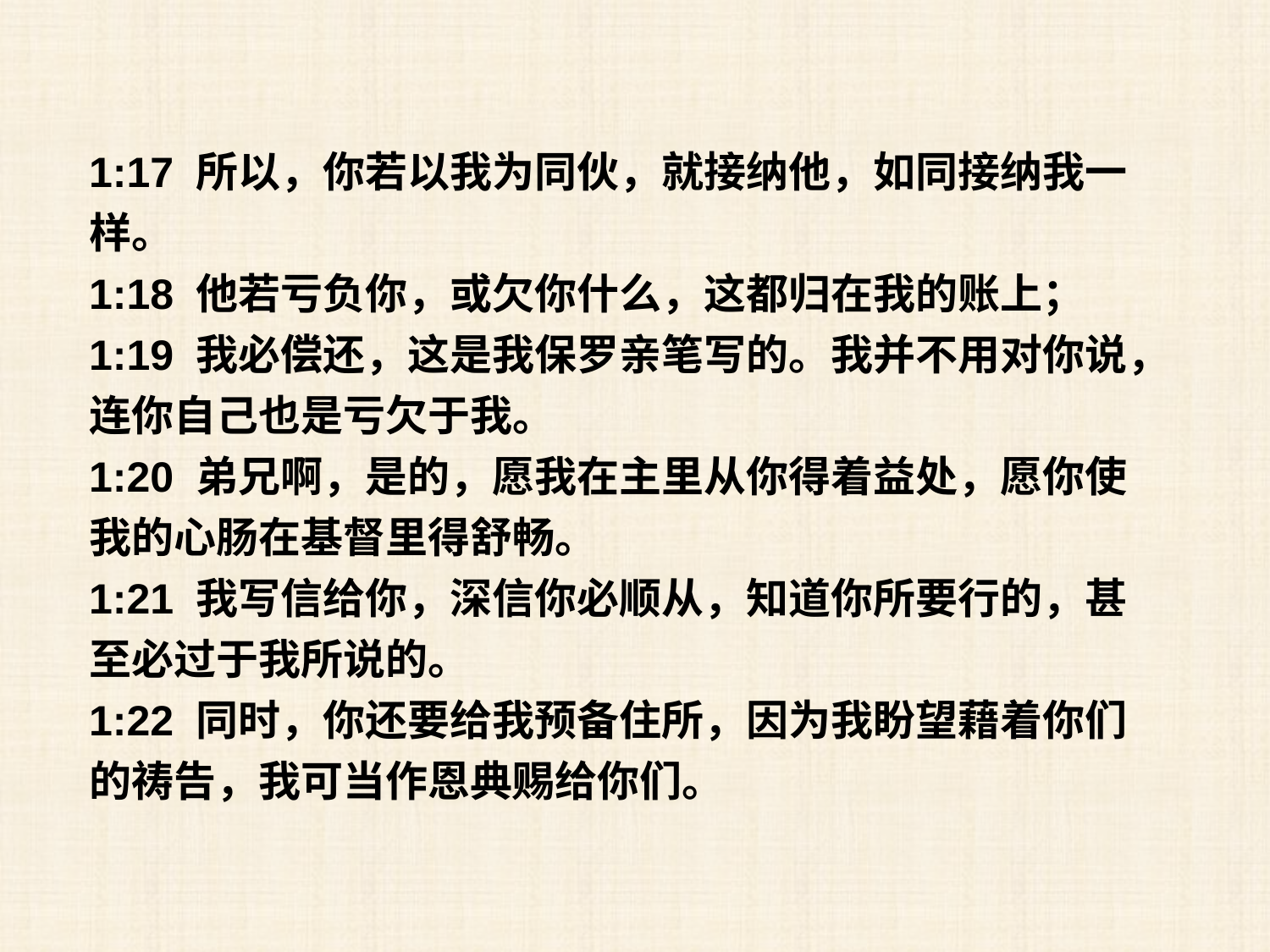

1:17 所以，你若以我为同伙，就接纳他，如同接纳我一样。
1:18 他若亏负你，或欠你什么，这都归在我的账上；
1:19 我必偿还，这是我保罗亲笔写的。我并不用对你说，连你自己也是亏欠于我。
1:20 弟兄啊，是的，愿我在主里从你得着益处，愿你使我的心肠在基督里得舒畅。
1:21 我写信给你，深信你必顺从，知道你所要行的，甚至必过于我所说的。
1:22 同时，你还要给我预备住所，因为我盼望藉着你们的祷告，我可当作恩典赐给你们。